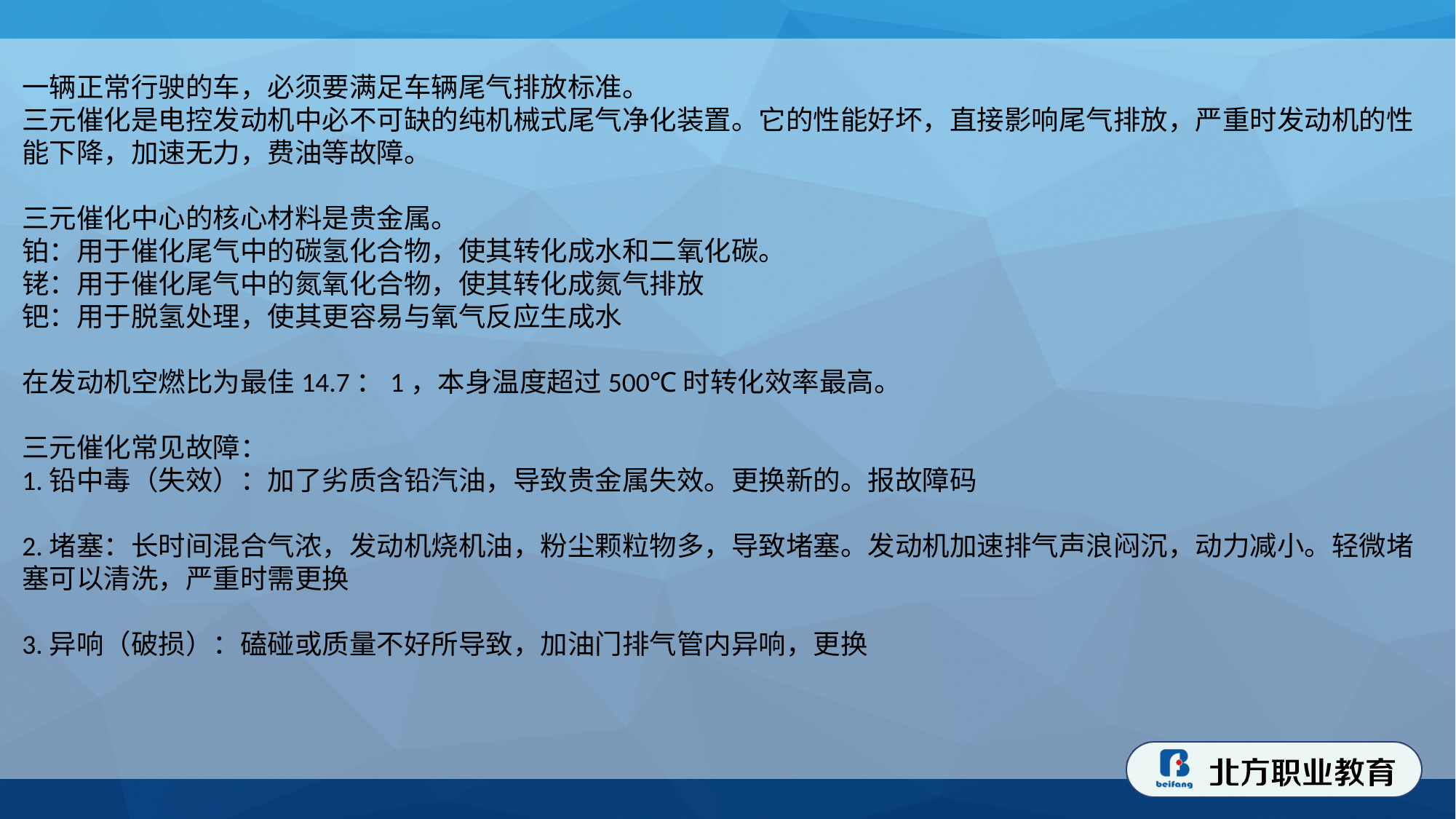

一辆正常行驶的车，必须要满足车辆尾气排放标准。
三元催化是电控发动机中必不可缺的纯机械式尾气净化装置。它的性能好坏，直接影响尾气排放，严重时发动机的性能下降，加速无力，费油等故障。

三元催化中心的核心材料是贵金属。
铂：用于催化尾气中的碳氢化合物，使其转化成水和二氧化碳。
铑：用于催化尾气中的氮氧化合物，使其转化成氮气排放
钯：用于脱氢处理，使其更容易与氧气反应生成水

在发动机空燃比为最佳14.7：1，本身温度超过500℃时转化效率最高。

三元催化常见故障：
1.铅中毒（失效）：加了劣质含铅汽油，导致贵金属失效。更换新的。报故障码

2.堵塞：长时间混合气浓，发动机烧机油，粉尘颗粒物多，导致堵塞。发动机加速排气声浪闷沉，动力减小。轻微堵塞可以清洗，严重时需更换

3.异响（破损）：磕碰或质量不好所导致，加油门排气管内异响，更换